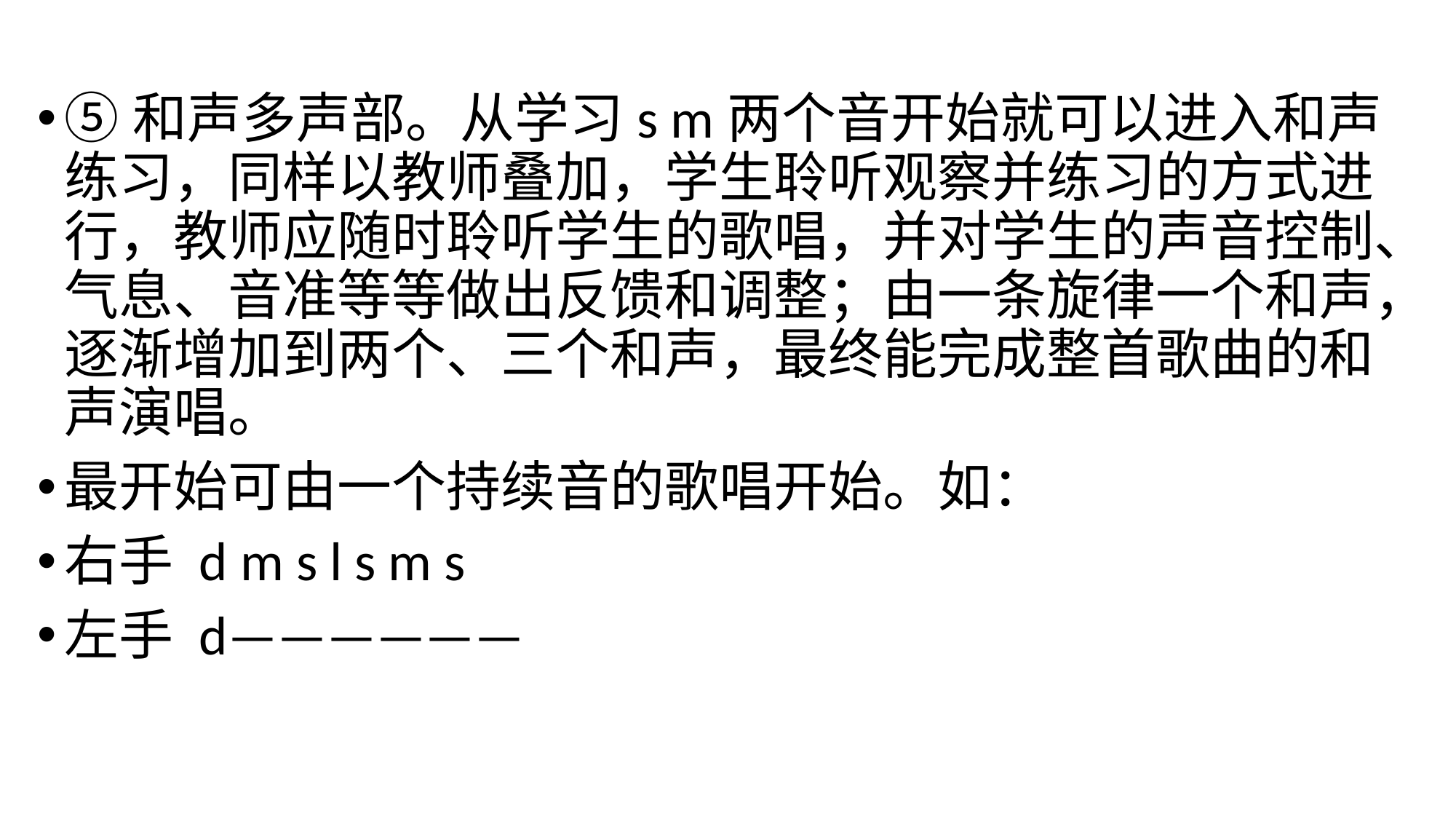

⑤和声多声部。从学习s m两个音开始就可以进入和声练习，同样以教师叠加，学生聆听观察并练习的方式进行，教师应随时聆听学生的歌唱，并对学生的声音控制、气息、音准等等做出反馈和调整；由一条旋律一个和声，逐渐增加到两个、三个和声，最终能完成整首歌曲的和声演唱。
最开始可由一个持续音的歌唱开始。如：
右手 d m s l s m s
左手 d——————